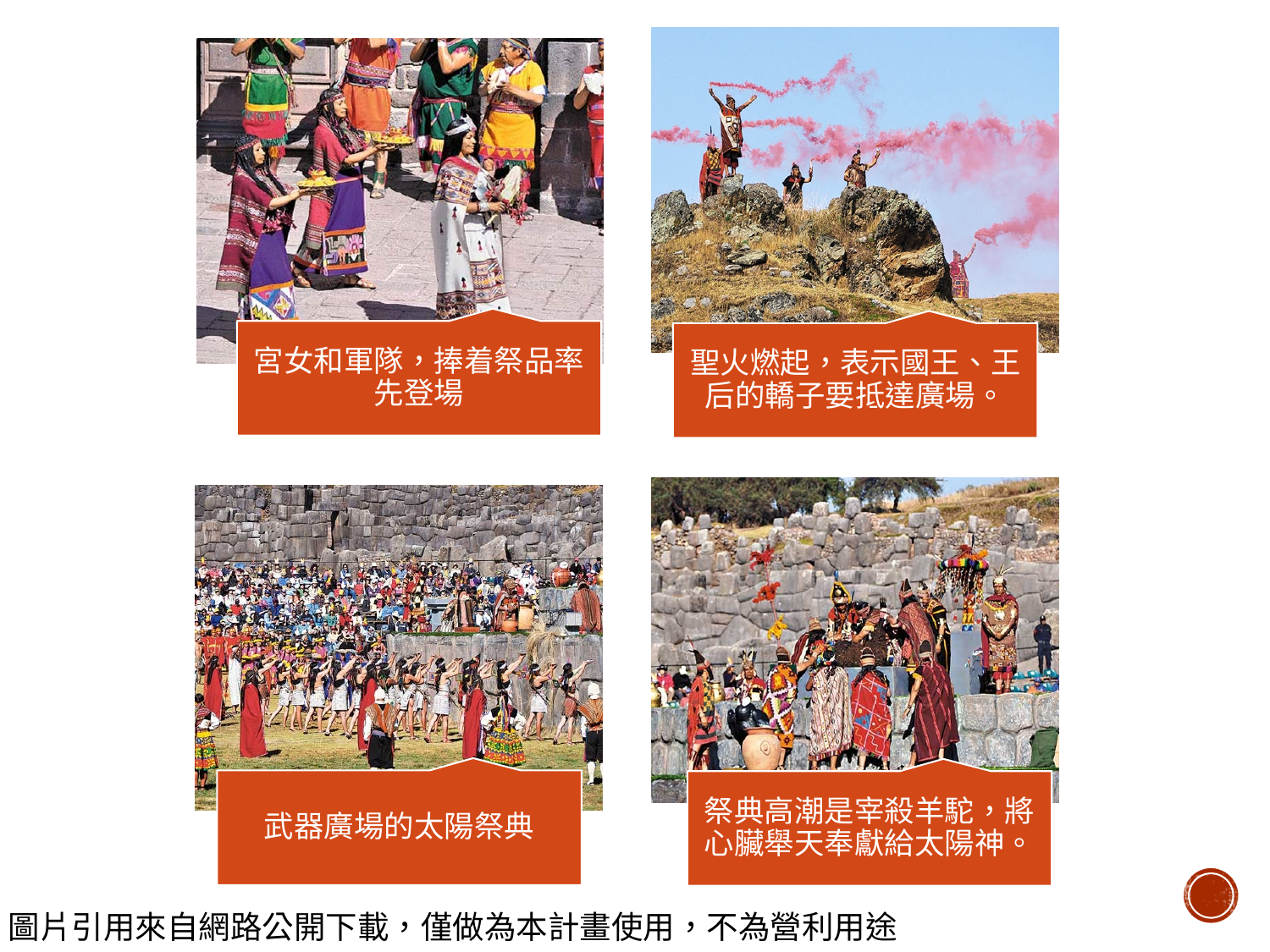

宮女和軍隊，捧着祭品率先登場
聖火燃起，表示國王、王后的轎子要抵達廣場。
武器廣場的太陽祭典
祭典高潮是宰殺羊駝，將心臟舉天奉獻給太陽神。